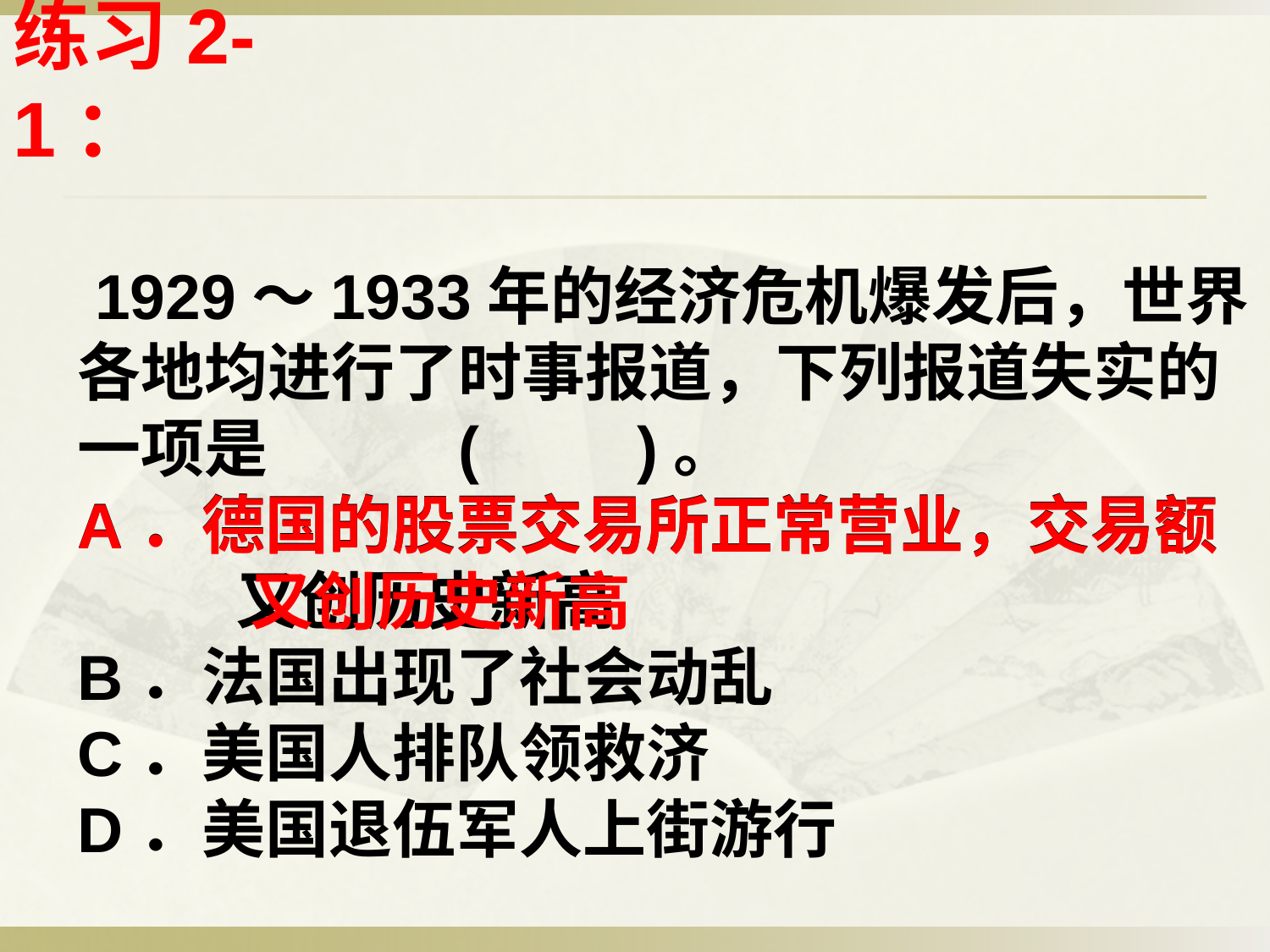

# 练习2-1：
 1929～1933年的经济危机爆发后，世界各地均进行了时事报道，下列报道失实的一项是		(　　)。
A．德国的股票交易所正常营业，交易额              又创历史新高
B．法国出现了社会动乱
C．美国人排队领救济
D．美国退伍军人上街游行
A．德国的股票交易所正常营业，交易额              又创历史新高